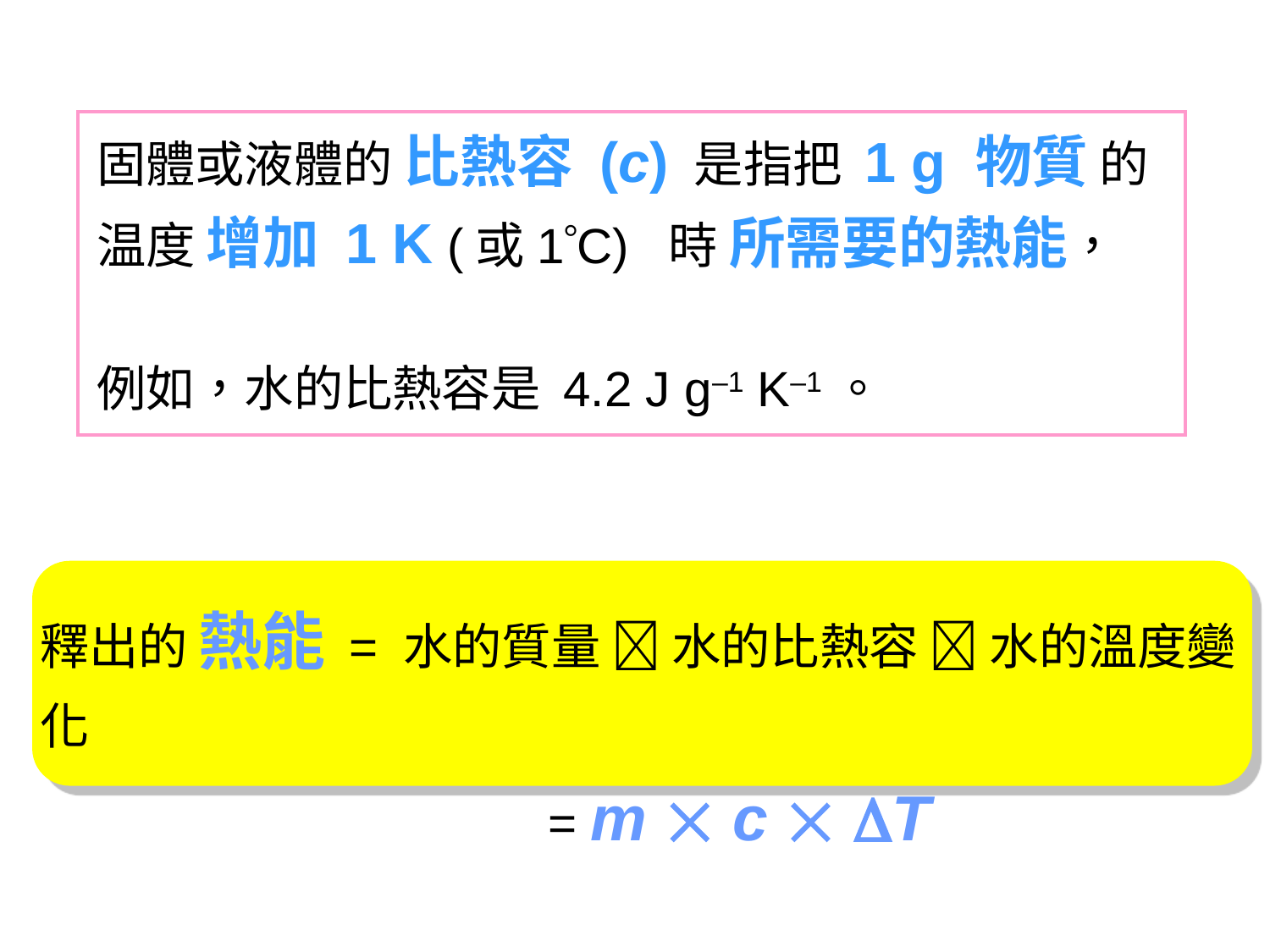

固體或液體的 比熱容 (c) 是指把 1 g 物質 的温度 增加 1 K (或1°C)  時 所需要的熱能，

例如，水的比熱容是 4.2 J g–1 K–1。

釋出的 熱能 = 水的質量 × 水的比熱容 × 水的溫度變化
				= m × c × ΔT